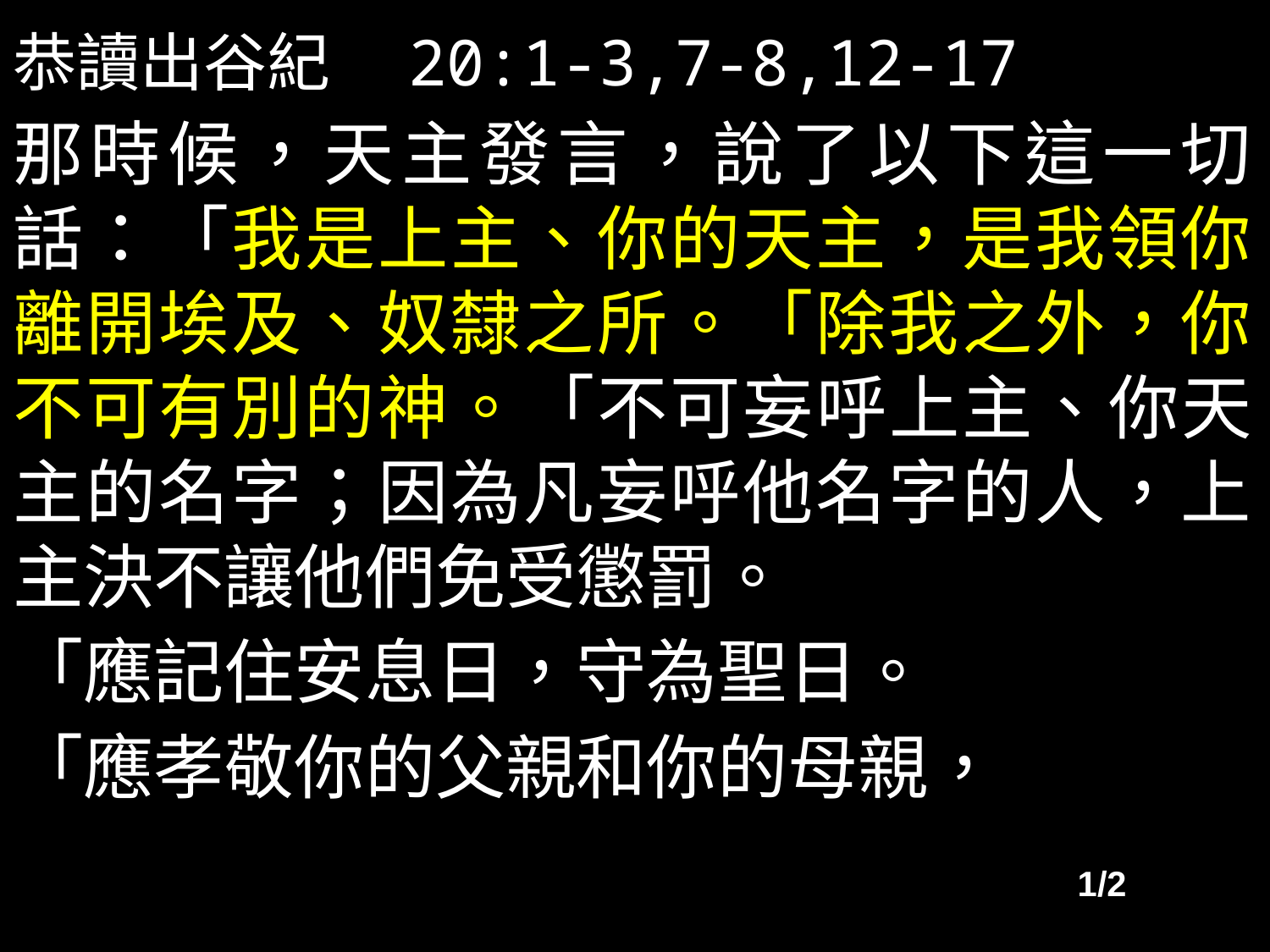

恭讀出谷紀　20:1-3,7-8,12-17
那時候，天主發言，說了以下這一切話：「我是上主、你的天主，是我領你離開埃及、奴隸之所。「除我之外，你不可有別的神。「不可妄呼上主、你天主的名字；因為凡妄呼他名字的人，上主決不讓他們免受懲罰。
「應記住安息日，守為聖日。
「應孝敬你的父親和你的母親，
1/2